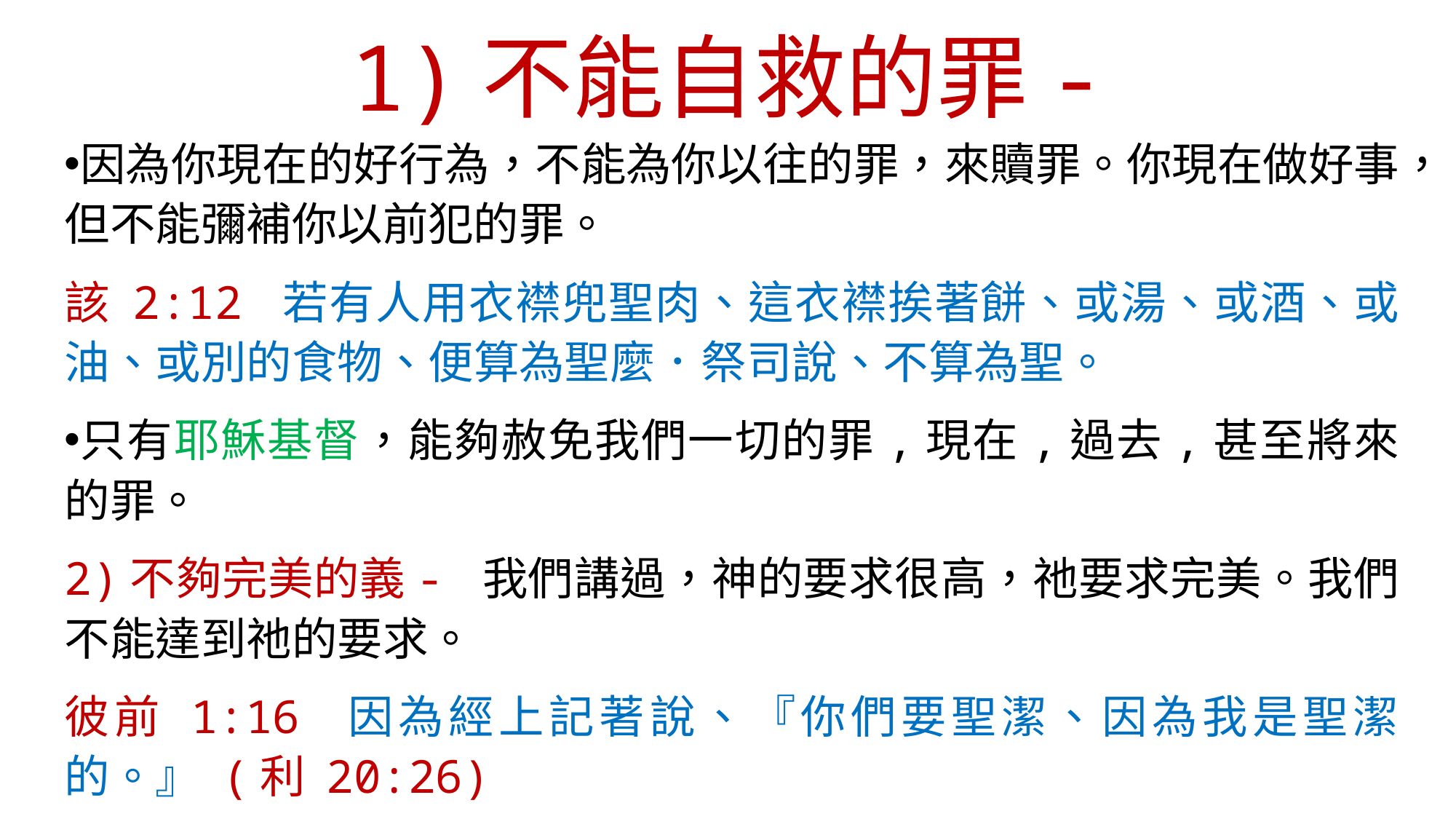

# 1)不能自救的罪-
因為你現在的好行為，不能為你以往的罪，來贖罪。你現在做好事，但不能彌補你以前犯的罪。
該 2:12 若有人用衣襟兜聖肉、這衣襟挨著餅、或湯、或酒、或油、或別的食物、便算為聖麼．祭司說、不算為聖。
只有耶穌基督，能夠赦免我們一切的罪,現在,過去,甚至將來的罪。
2)不夠完美的義- 我們講過，神的要求很高，祂要求完美。我們不能達到祂的要求。
彼前 1:16 因為經上記著說、『你們要聖潔、因為我是聖潔的。』 (利 20:26)
只有耶穌基督是完美,聖潔的祭。亦是唯一被神接受，赦罪的祭。